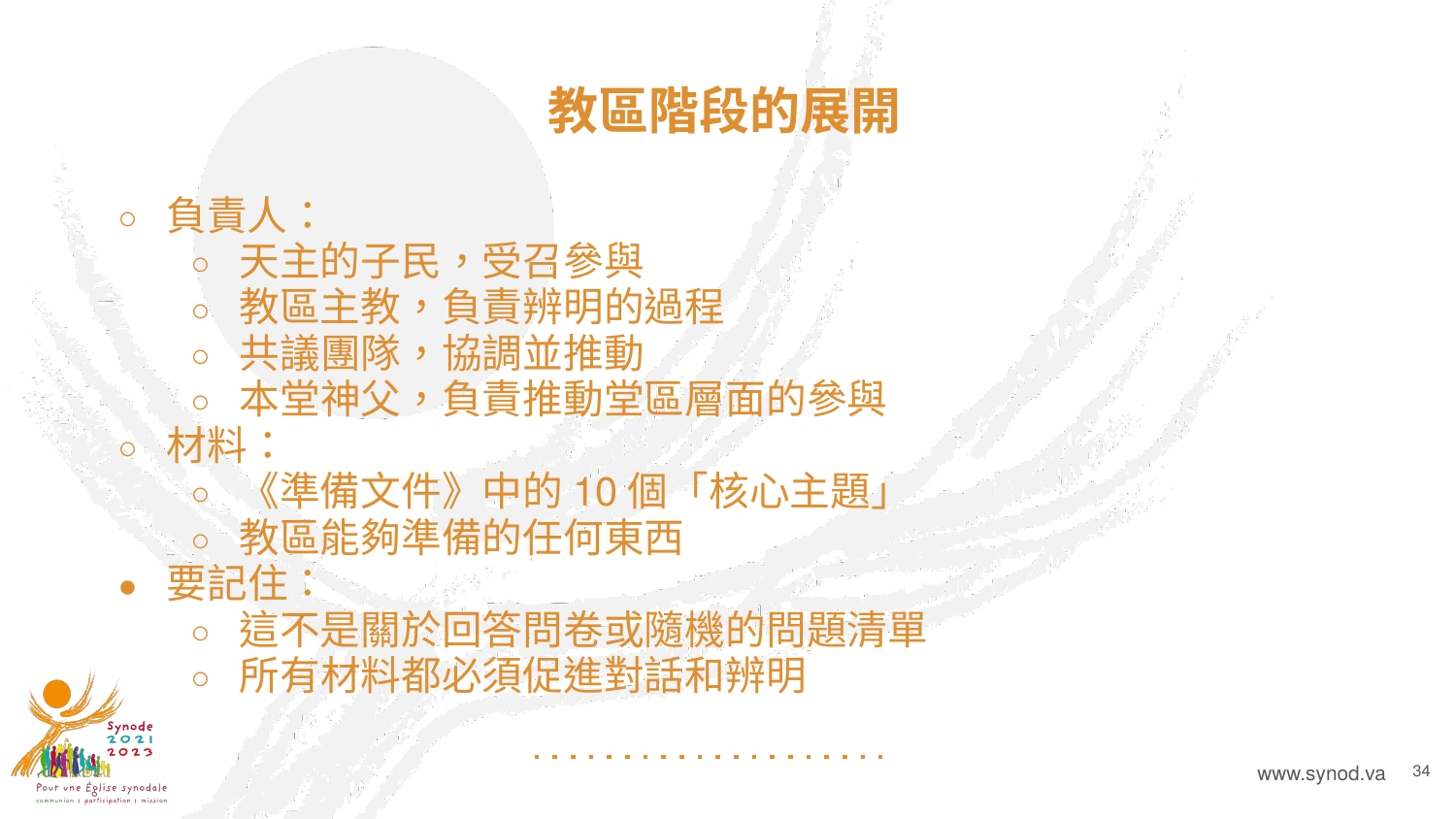

# 教區階段的展開
負責人：
天主的子民，受召參與
教區主教，負責辨明的過程
共議團隊，協調並推動
本堂神父，負責推動堂區層面的參與
材料：
《準備文件》中的10個「核心主題」
教區能夠準備的任何東西
要記住：
這不是關於回答問卷或隨機的問題清單
所有材料都必須促進對話和辨明
34